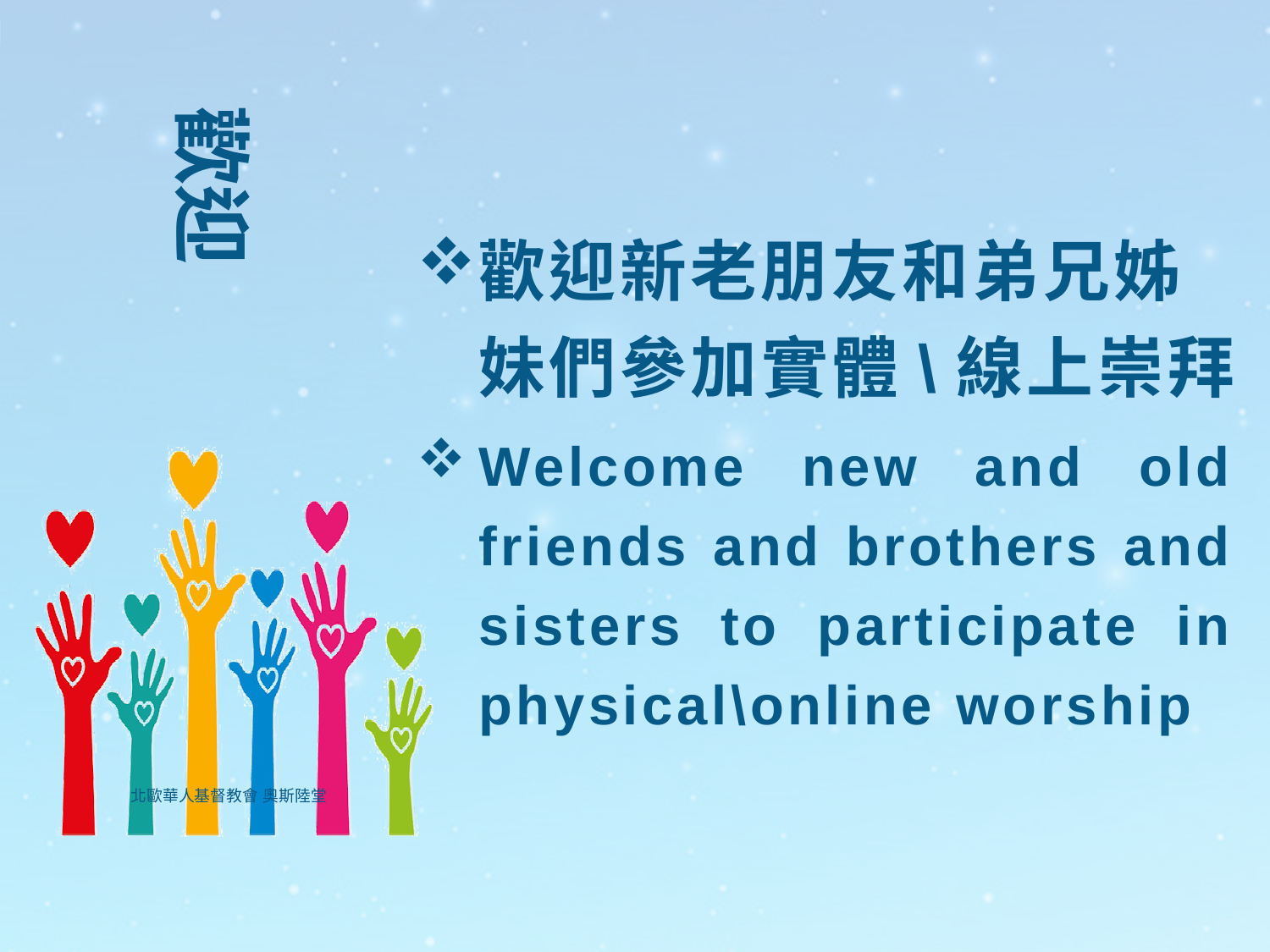

歡迎新老朋友和弟兄姊妹們參加實體\線上崇拜
Welcome new and old friends and brothers and sisters to participate in physical\online worship
北歐華人基督教會 奧斯陸堂